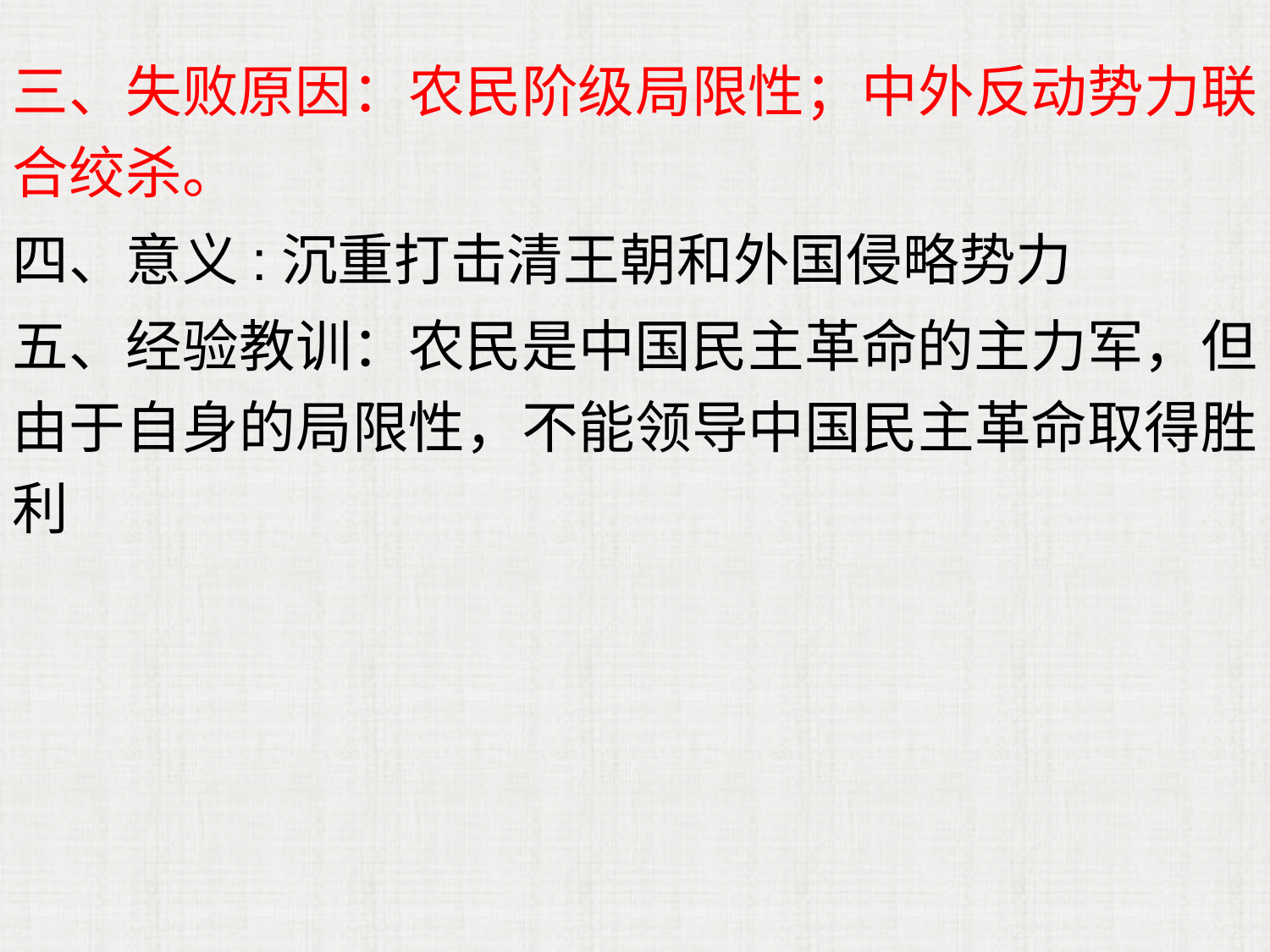

三、失败原因：农民阶级局限性；中外反动势力联合绞杀。
四、意义:沉重打击清王朝和外国侵略势力
五、经验教训：农民是中国民主革命的主力军，但由于自身的局限性，不能领导中国民主革命取得胜利